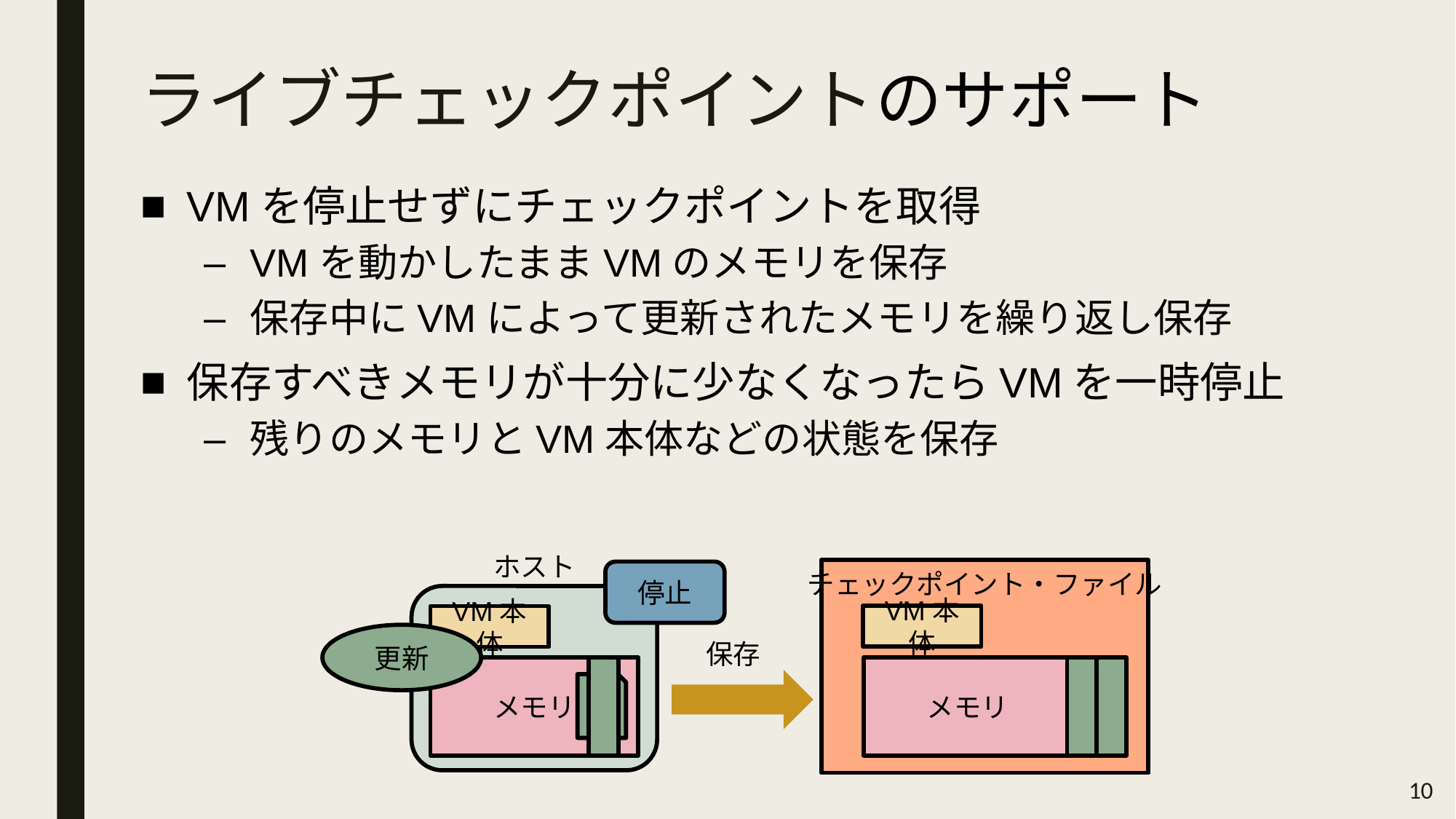

# ライブチェックポイントのサポート
VMを停止せずにチェックポイントを取得
VMを動かしたままVMのメモリを保存
保存中にVMによって更新されたメモリを繰り返し保存
保存すべきメモリが十分に少なくなったらVMを一時停止
残りのメモリとVM本体などの状態を保存
ホスト

チェックポイント・ファイル
停止

VM本体
VM本体
更新
保存
メモリ

メモリ

10